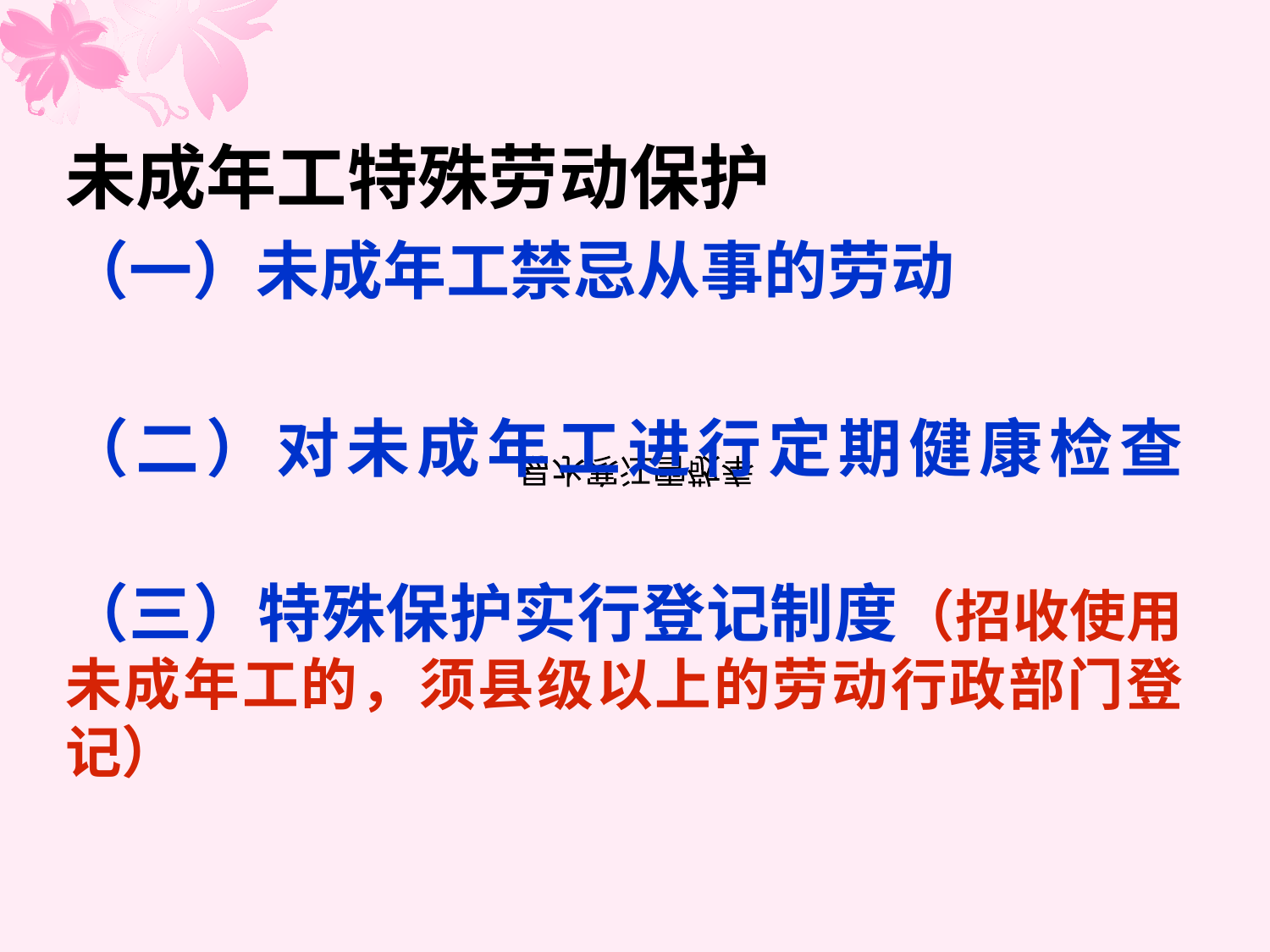

未成年工特殊劳动保护
（一）未成年工禁忌从事的劳动

（二）对未成年工进行定期健康检查
（三）特殊保护实行登记制度（招收使用未成年工的，须县级以上的劳动行政部门登记）

易水寒江雪敬奉